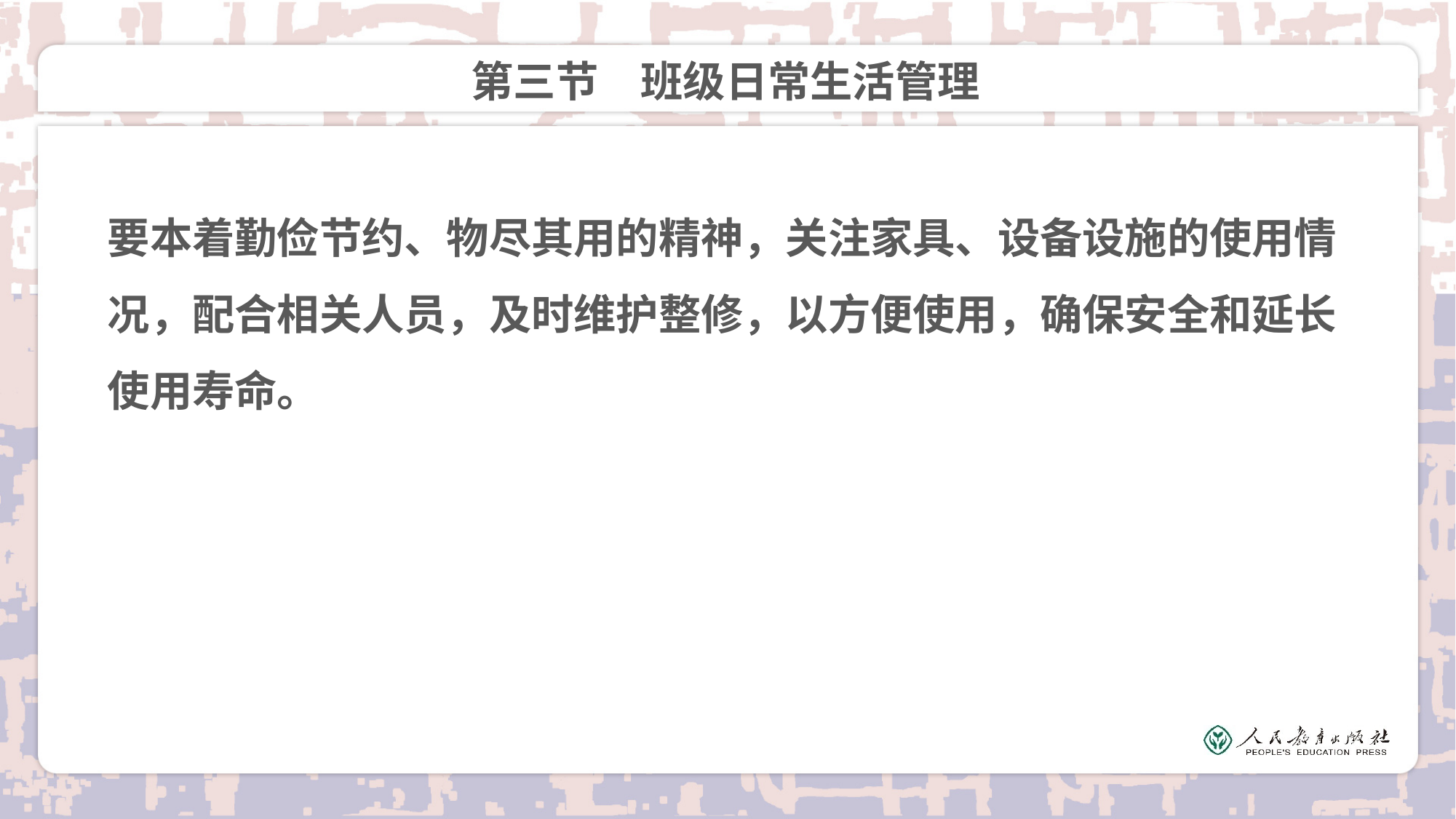

# 第三节　班级日常生活管理
要本着勤俭节约、物尽其用的精神，关注家具、设备设施的使用情况，配合相关人员，及时维护整修，以方便使用，确保安全和延长使用寿命。